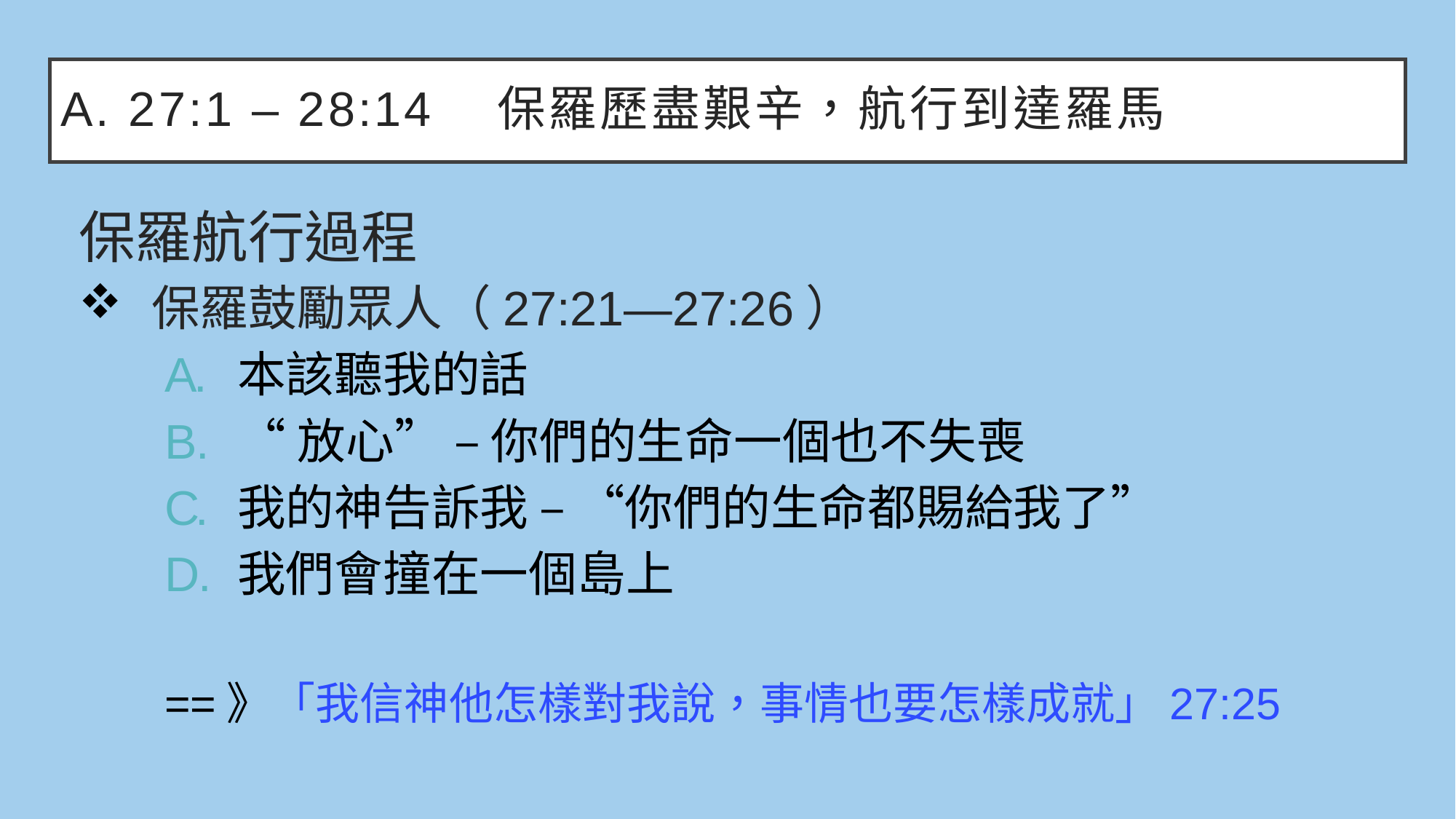

# A. 27:1 – 28:14	保羅歷盡艱辛，航行到達羅馬
保羅航行過程
保羅鼓勵眾人（27:21—27:26）
本該聽我的話
“放心” – 你們的生命一個也不失喪
我的神告訴我 – “你們的生命都賜給我了”
我們會撞在一個島上

==》「我信神他怎樣對我說，事情也要怎樣成就」27:25